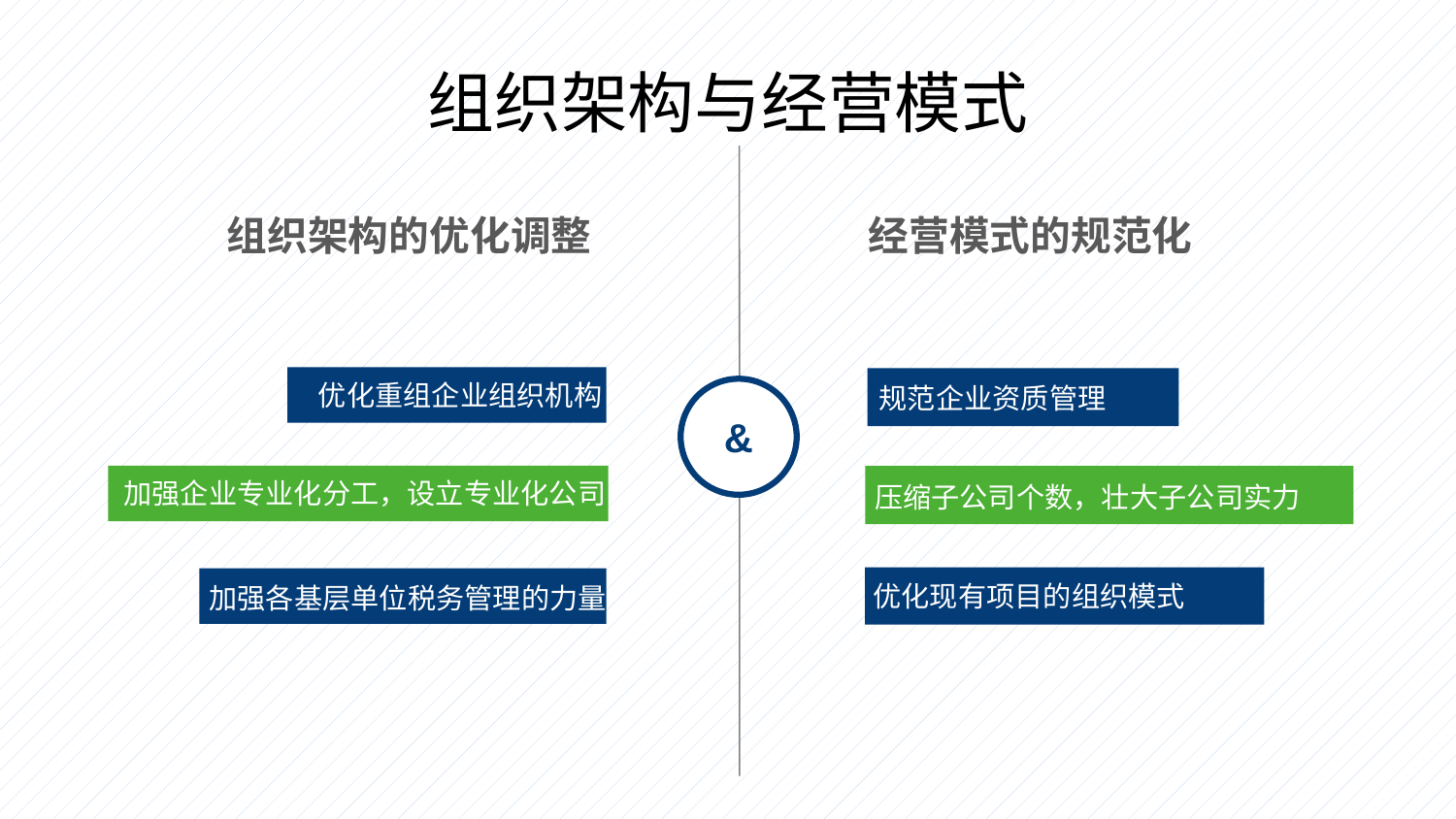

# 组织架构与经营模式

经营模式的规范化
组织架构的优化调整

优化重组企业组织机构

规范企业资质管理
&
VS

加强企业专业化分工，设立专业化公司

压缩子公司个数，壮大子公司实力

优化现有项目的组织模式

加强各基层单位税务管理的力量